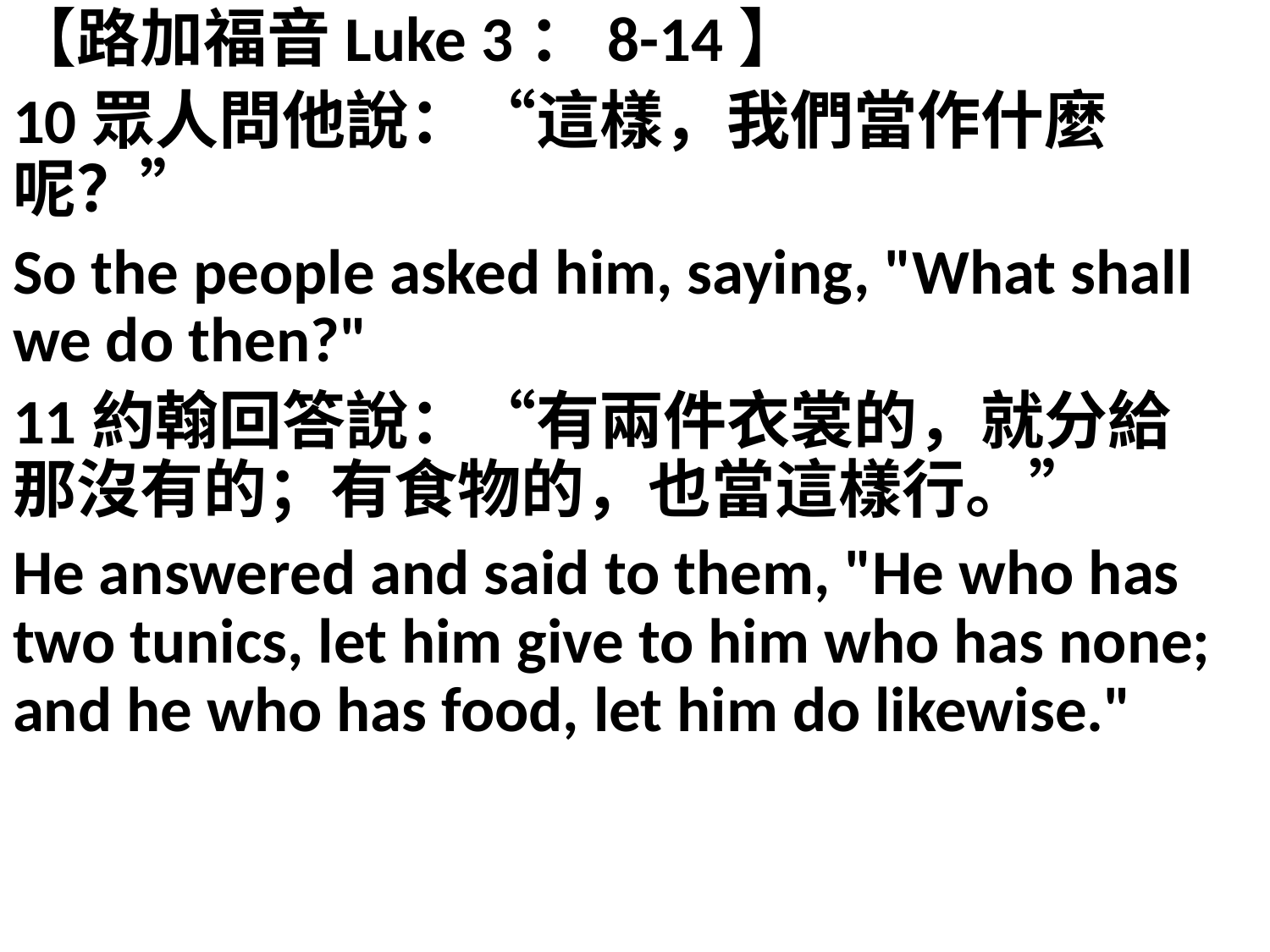

【路加福音Luke 3：8-14】
10眾人問他說：“這樣，我們當作什麼呢？”
So the people asked him, saying, "What shall we do then?"
11約翰回答說：“有兩件衣裳的，就分給那沒有的；有食物的，也當這樣行。”
He answered and said to them, "He who has two tunics, let him give to him who has none; and he who has food, let him do likewise."